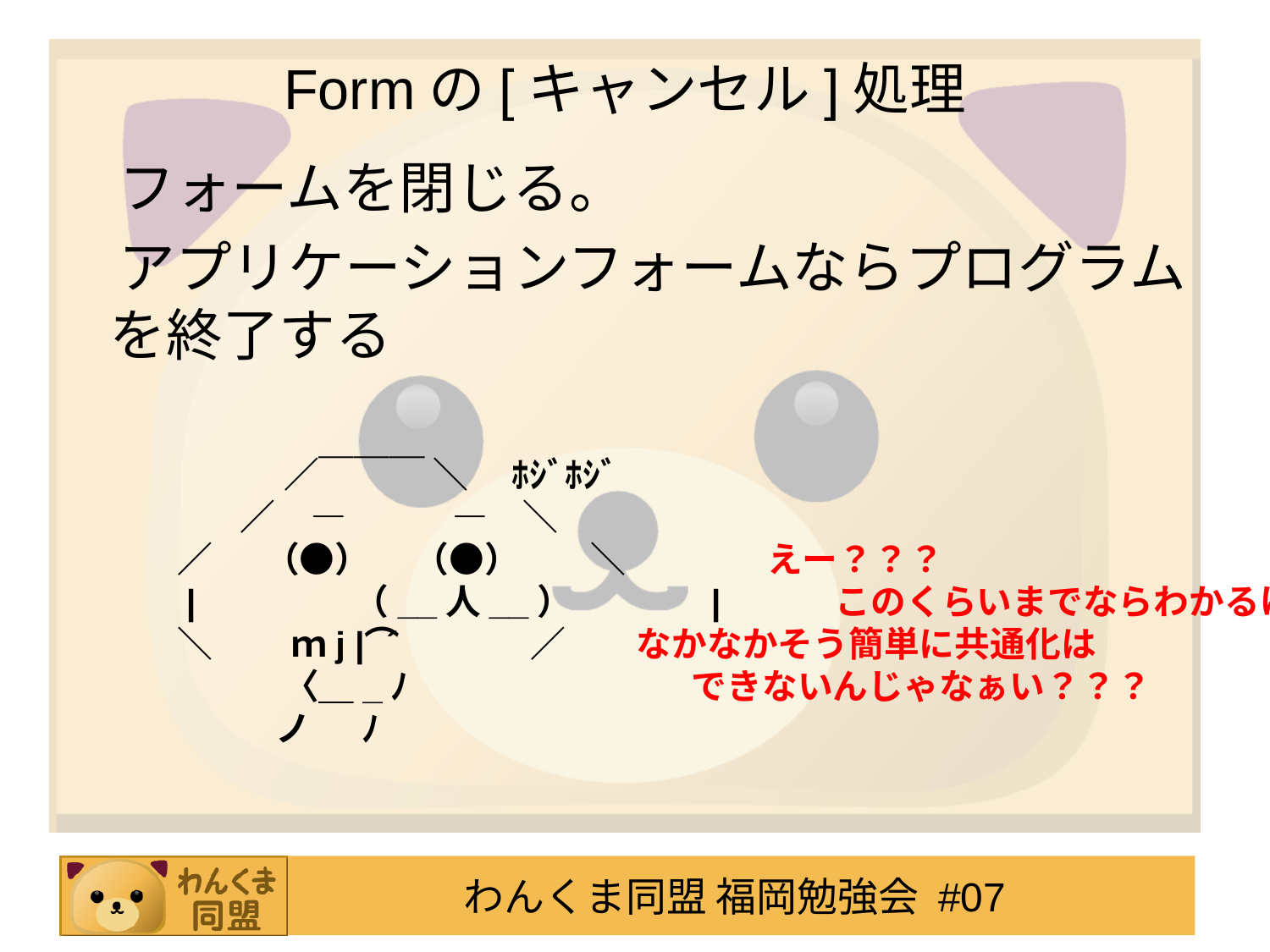

# Formの[キャンセル]処理
　フォームを閉じる。
　アプリケーションフォームならプログラムを終了する
　 　 　　　／￣￣￣ ＼ 　ﾎｼﾞﾎｼﾞ
　 　　　／　―　　　―　＼
　 　 ／ 　 （●） 　（●）　　＼　　　　えー？？？
　 　 |　 　　　（__人__） 　　 　 |　　　このくらいまでならわかるけど
　 　 ＼　　 ｍj |⌒´ 　　 　／　　なかなかそう簡単に共通化は
　 　　　　 〈＿_ﾉ　　　　　　　　できないんじゃなぁい？？？
　 　　　　ノ 　 ﾉ